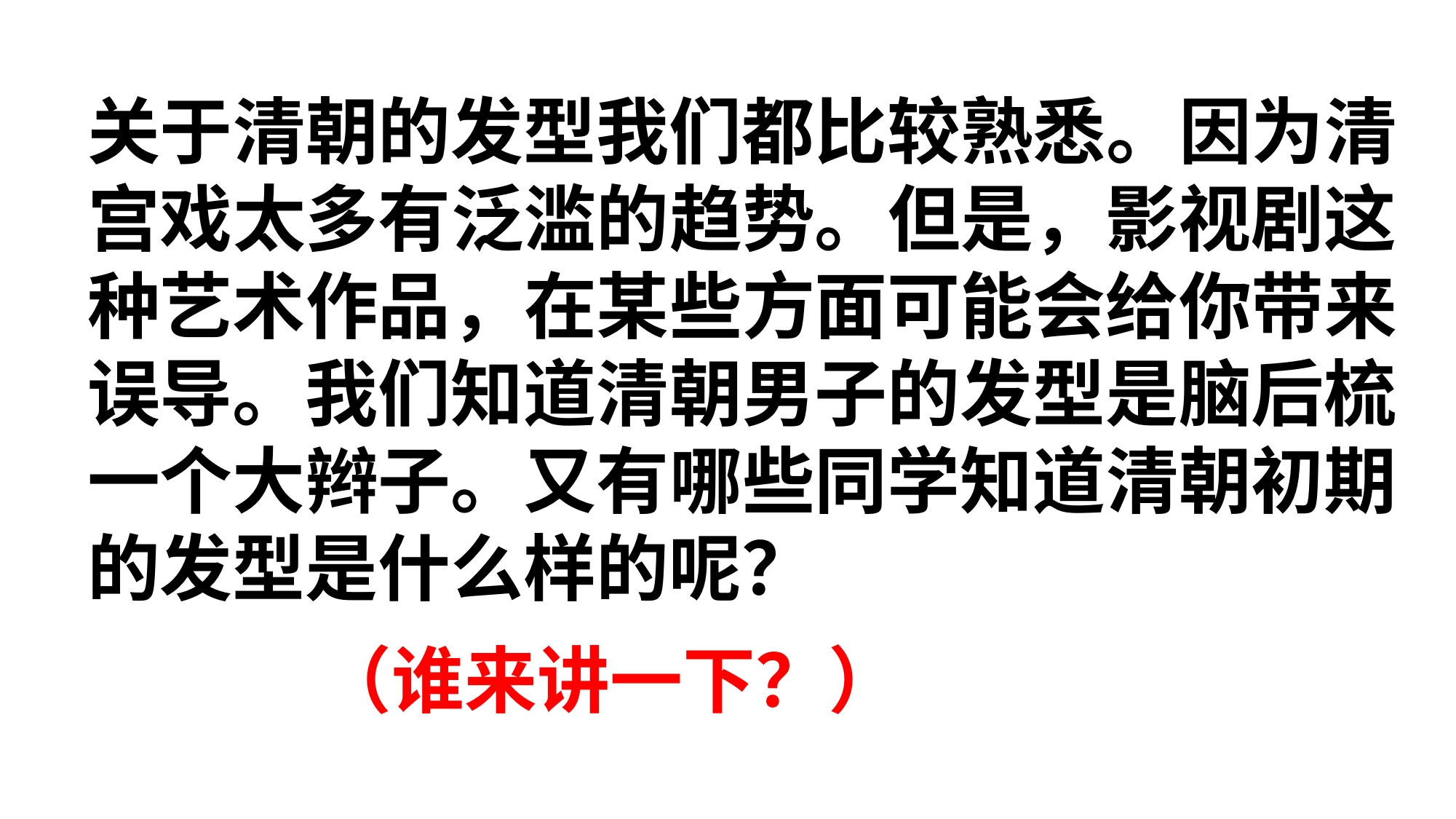

关于清朝的发型我们都比较熟悉。因为清宫戏太多有泛滥的趋势。但是，影视剧这种艺术作品，在某些方面可能会给你带来误导。我们知道清朝男子的发型是脑后梳一个大辫子。又有哪些同学知道清朝初期的发型是什么样的呢？
（谁来讲一下？）